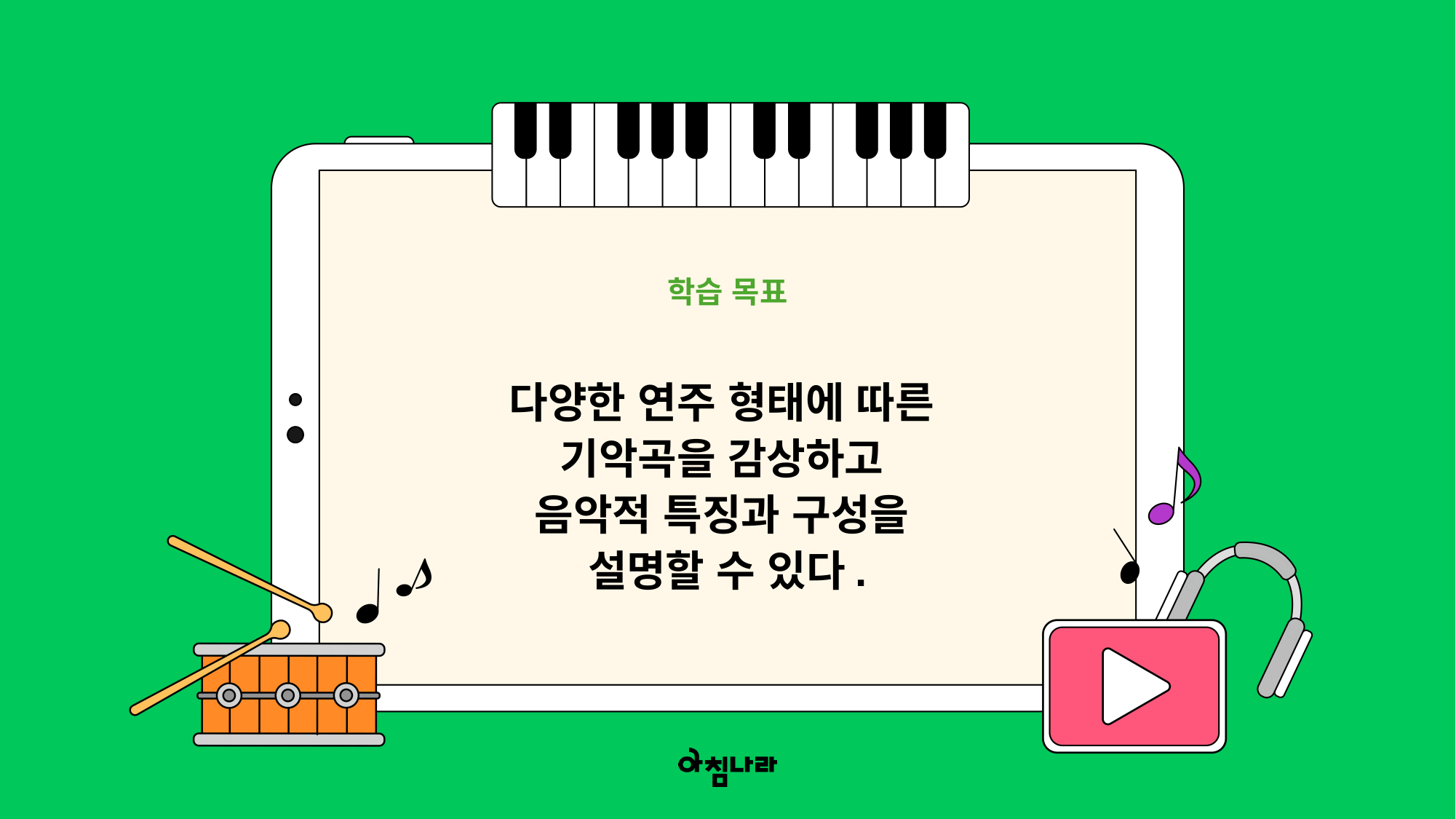

학습 목표
다양한 연주 형태에 따른
기악곡을 감상하고
음악적 특징과 구성을
설명할 수 있다.